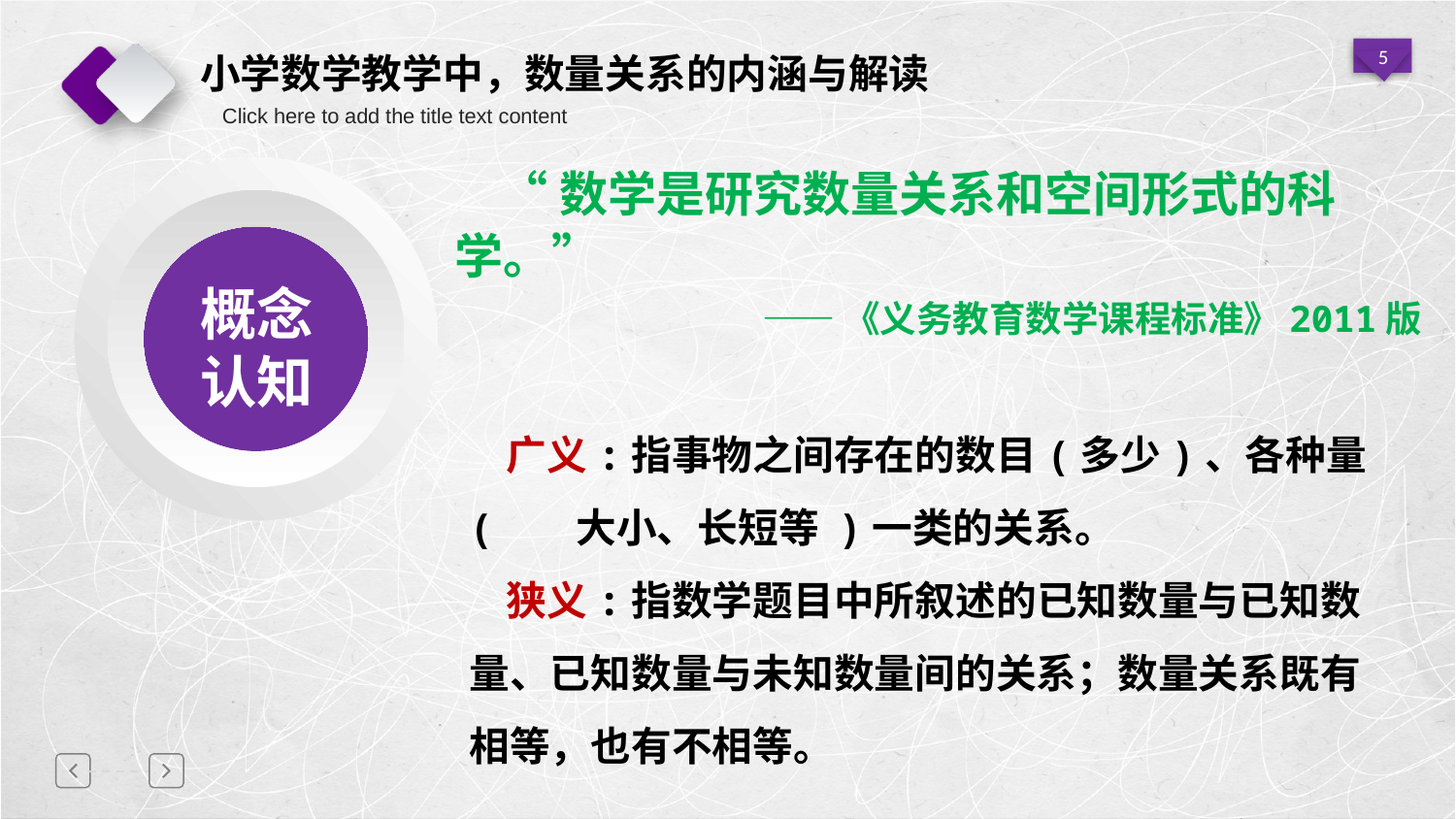

小学数学教学中，数量关系的内涵与解读
   “数学是研究数量关系和空间形式的科学。”
    ——《义务教育数学课程标准》2011版

概念
认知
   广义:指事物之间存在的数目(多少)、各种量(   大小、长短等 )一类的关系。
   狭义:指数学题目中所叙述的已知数量与已知数量、已知数量与未知数量间的关系；数量关系既有相等，也有不相等。
延迟符